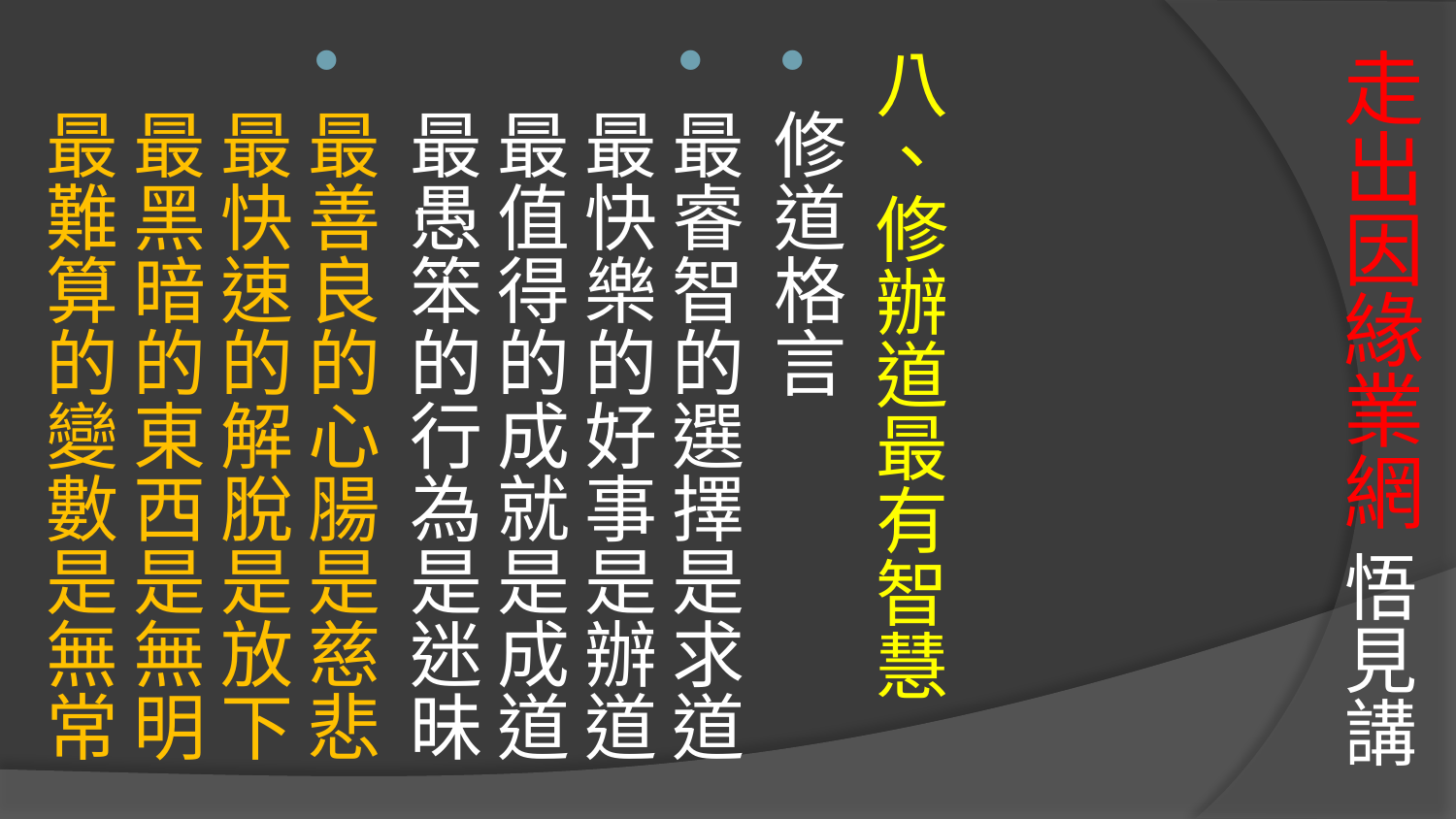

# 走出因緣業網 悟見講
八、修辦道最有智慧
修道格言
最睿智的選擇是求道
最快樂的好事是辦道
最值得的成就是成道
最愚笨的行為是迷昧
最善良的心腸是慈悲
最快速的解脫是放下
最黑暗的東西是無明
最難算的變數是無常